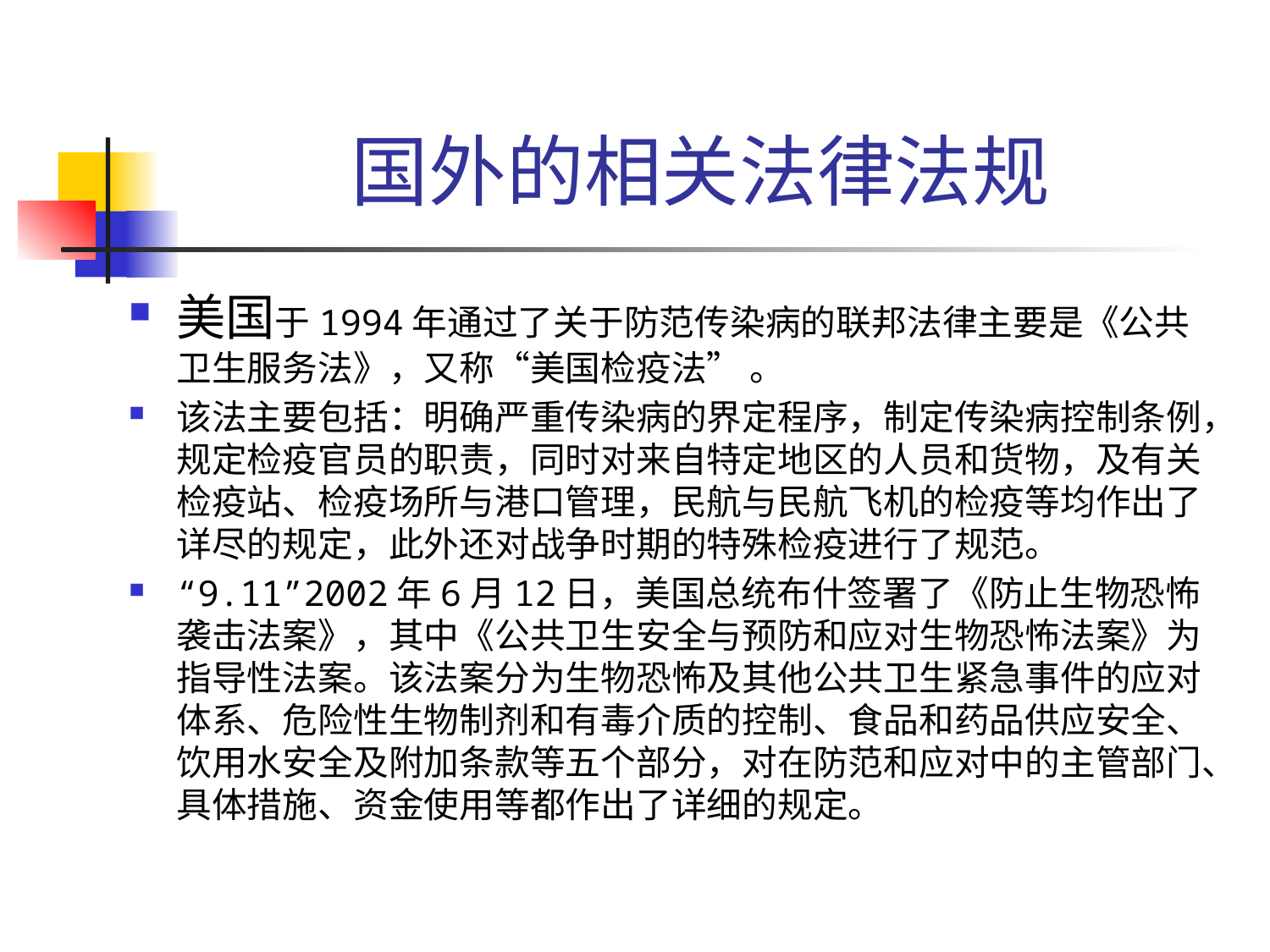

# 国外的相关法律法规
美国于1994年通过了关于防范传染病的联邦法律主要是《公共卫生服务法》，又称“美国检疫法” 。
该法主要包括：明确严重传染病的界定程序，制定传染病控制条例，规定检疫官员的职责，同时对来自特定地区的人员和货物，及有关检疫站、检疫场所与港口管理，民航与民航飞机的检疫等均作出了详尽的规定，此外还对战争时期的特殊检疫进行了规范。
“9.11”2002年6月12日，美国总统布什签署了《防止生物恐怖袭击法案》，其中《公共卫生安全与预防和应对生物恐怖法案》为指导性法案。该法案分为生物恐怖及其他公共卫生紧急事件的应对体系、危险性生物制剂和有毒介质的控制、食品和药品供应安全、饮用水安全及附加条款等五个部分，对在防范和应对中的主管部门、具体措施、资金使用等都作出了详细的规定。